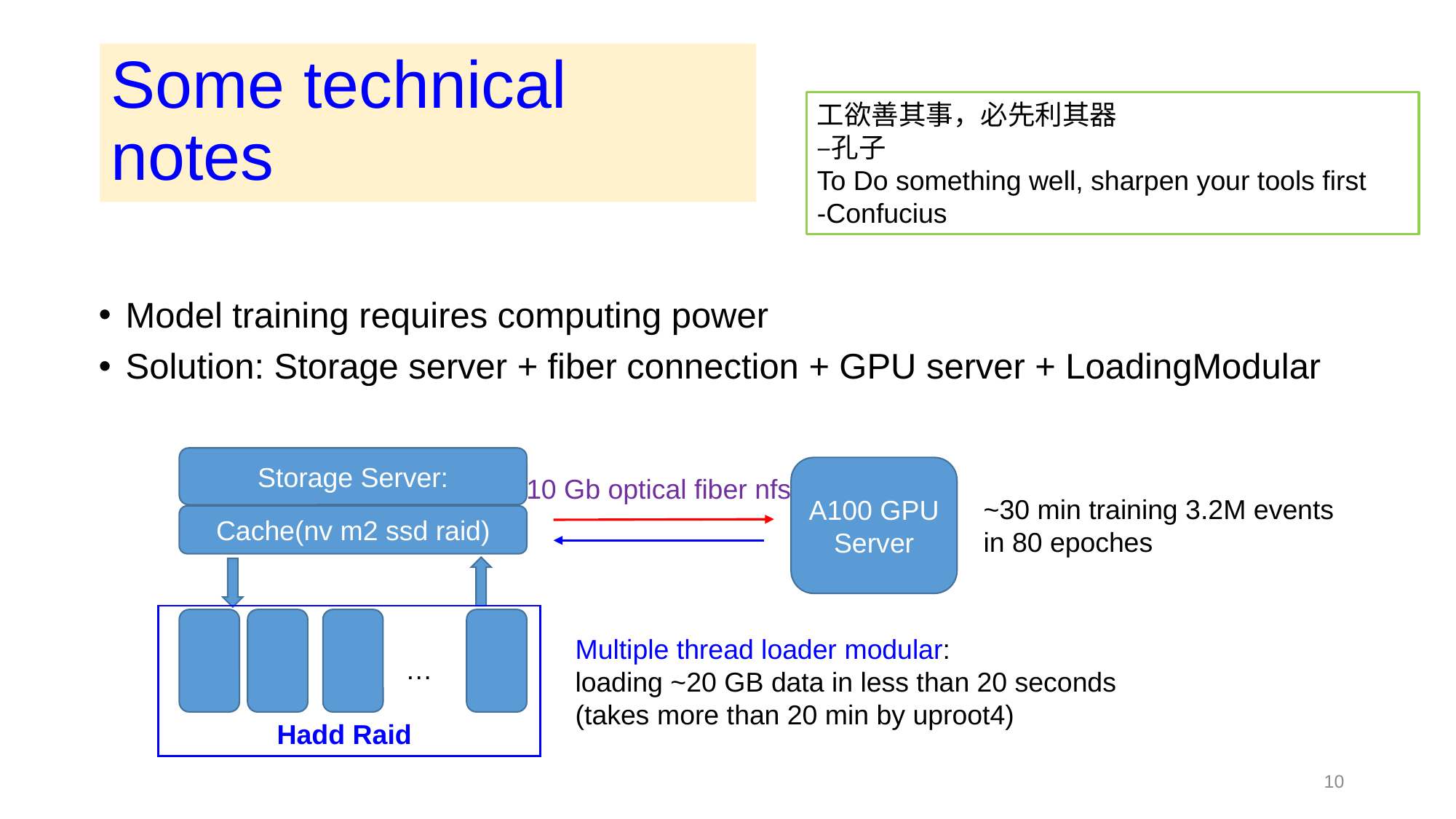

# Some technical notes
工欲善其事，必先利其器
–孔子
To Do something well, sharpen your tools first
-Confucius
Model training requires computing power
Solution: Storage server + fiber connection + GPU server + LoadingModular

Storage Server:
A100 GPU Server
10 Gb optical fiber nfs
~30 min training 3.2M events
in 80 epoches
Cache(nv m2 ssd raid)

Multiple thread loader modular:
loading ~20 GB data in less than 20 seconds
(takes more than 20 min by uproot4)
…
Hadd Raid
10